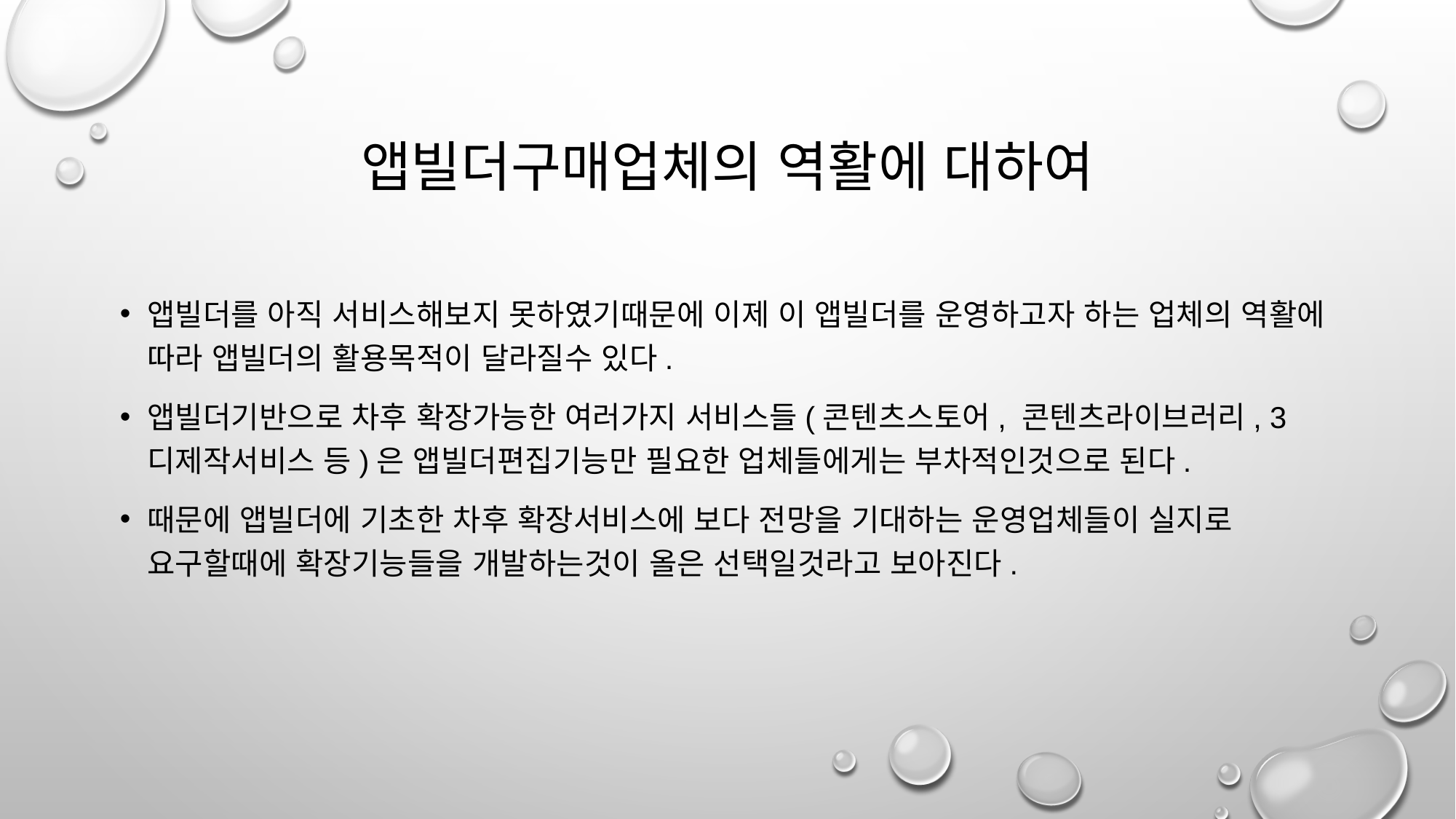

# 앱빌더구매업체의 역활에 대하여
앱빌더를 아직 서비스해보지 못하였기때문에 이제 이 앱빌더를 운영하고자 하는 업체의 역활에 따라 앱빌더의 활용목적이 달라질수 있다.
앱빌더기반으로 차후 확장가능한 여러가지 서비스들(콘텐츠스토어, 콘텐츠라이브러리, 3디제작서비스 등)은 앱빌더편집기능만 필요한 업체들에게는 부차적인것으로 된다.
때문에 앱빌더에 기초한 차후 확장서비스에 보다 전망을 기대하는 운영업체들이 실지로 요구할때에 확장기능들을 개발하는것이 올은 선택일것라고 보아진다.